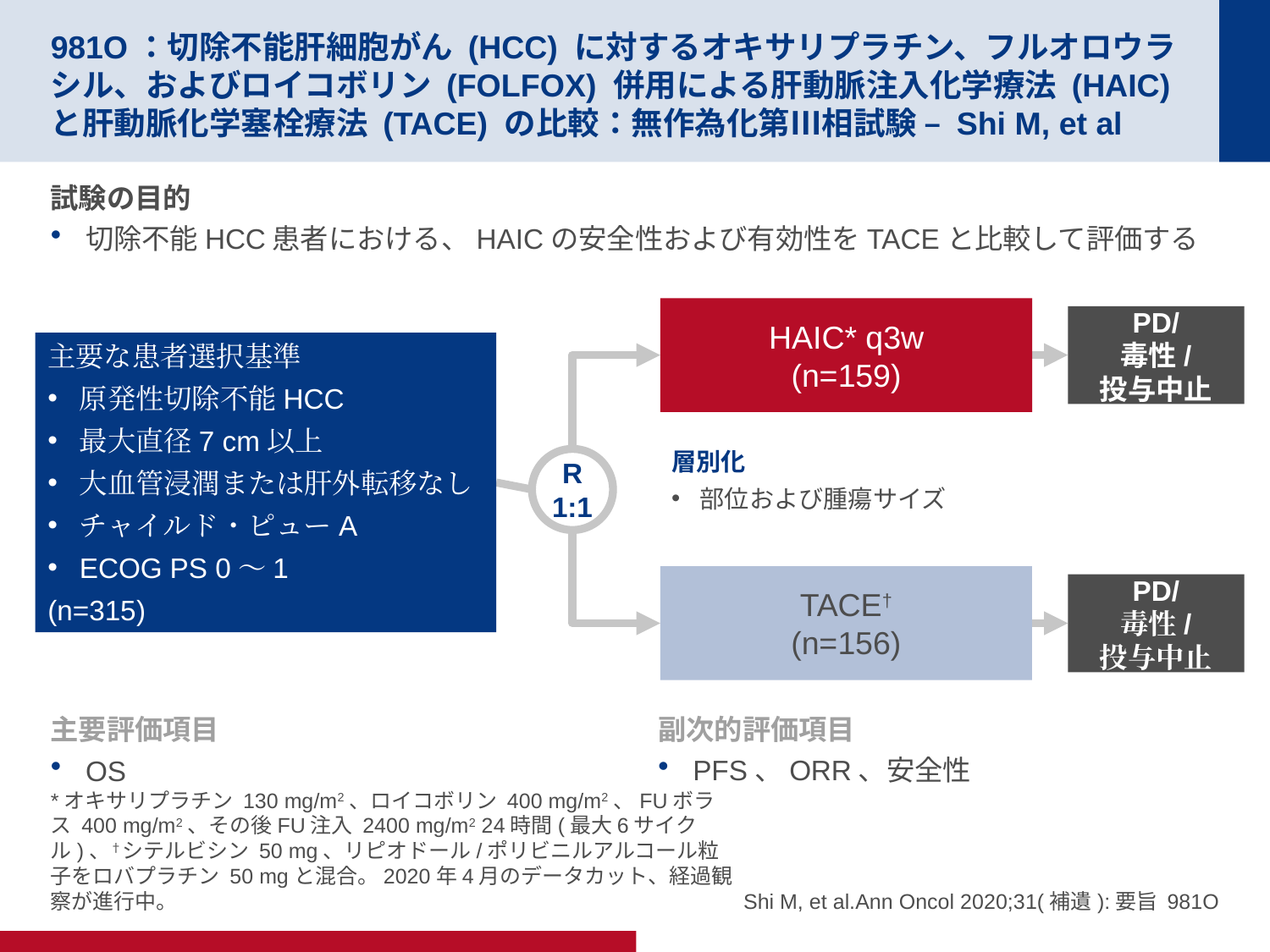

# 981O：切除不能肝細胞がん (HCC) に対するオキサリプラチン、フルオロウラシル、およびロイコボリン (FOLFOX) 併用による肝動脈注入化学療法 (HAIC) と肝動脈化学塞栓療法 (TACE) の比較：無作為化第Ⅲ相試験 – Shi M, et al
試験の目的
切除不能HCC患者における、HAICの安全性および有効性をTACEと比較して評価する
HAIC* q3w
(n=159)
PD/
毒性/
投与中止
主要な患者選択基準
原発性切除不能HCC
最大直径7 cm以上
大血管浸潤または肝外転移なし
チャイルド・ピューA
ECOG PS 0～1
(n=315)
層別化
部位および腫瘍サイズ
R
1:1
TACE†
(n=156)
PD/
毒性/
投与中止
主要評価項目
OS

副次的評価項目
PFS、ORR、安全性
*オキサリプラチン 130 mg/m2、ロイコボリン 400 mg/m2、FUボラス 400 mg/m2、その後FU注入 2400 mg/m2 24時間(最大6サイクル)、†シテルビシン 50 mg、リピオドール/ポリビニルアルコール粒子をロバプラチン 50 mgと混合。2020年4月のデータカット、経過観察が進行中。
Shi M, et al.Ann Oncol 2020;31(補遺):要旨 981O